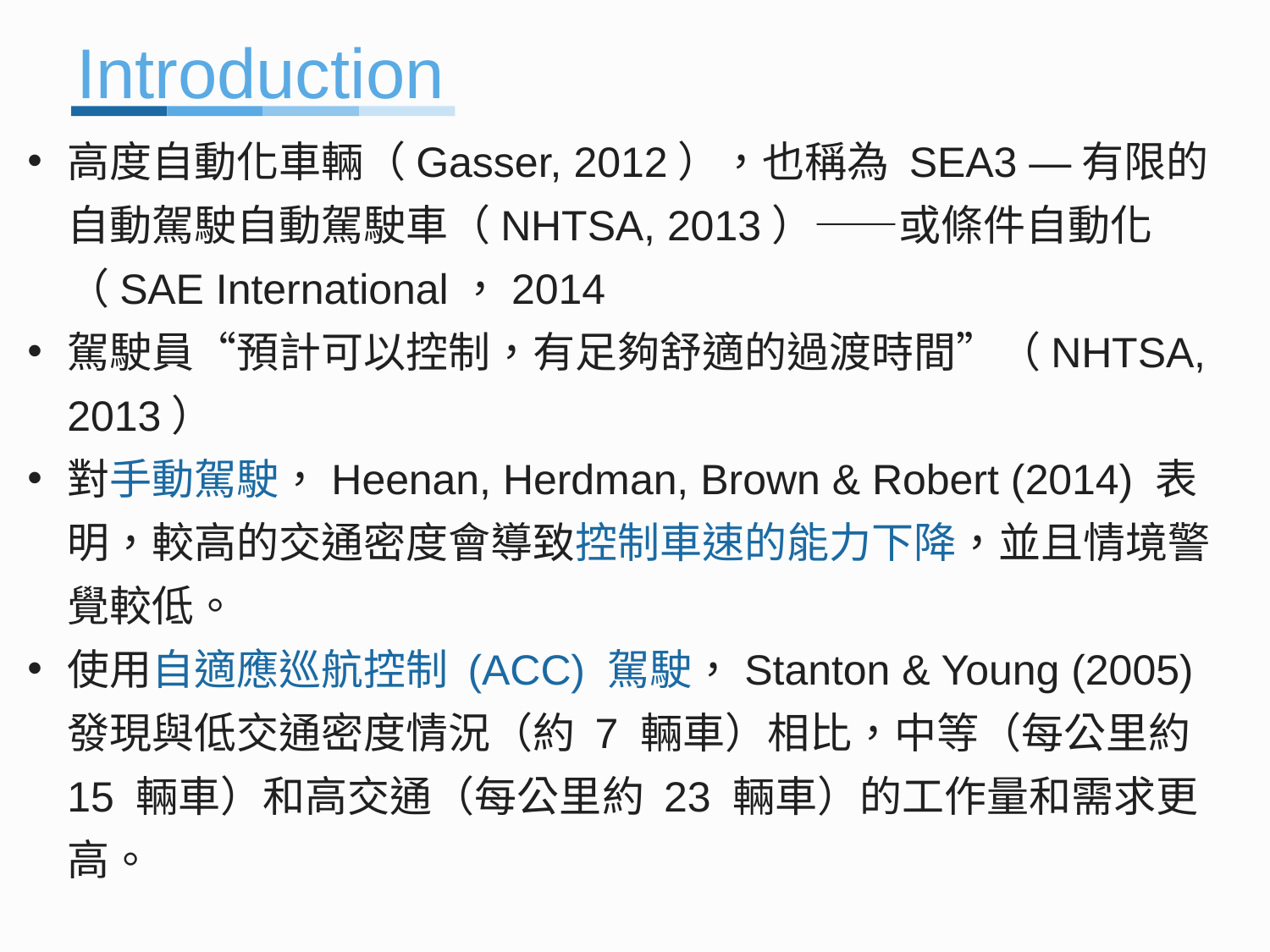

# Introduction

高度自動化車輛（Gasser, 2012），也稱為 SEA3 —有限的自動駕駛自動駕駛車（NHTSA, 2013）——或條件自動化（SAE International，2014
駕駛員“預計可以控制，有足夠舒適的過渡時間”（NHTSA, 2013）
對手動駕駛，Heenan, Herdman, Brown & Robert (2014) 表明，較高的交通密度會導致控制車速的能力下降，並且情境警覺較低。
使用自適應巡航控制 (ACC) 駕駛，Stanton & Young (2005) 發現與低交通密度情況（約 7 輛車）相比，中等（每公里約 15 輛車）和高交通（每公里約 23 輛車）的工作量和需求更高。